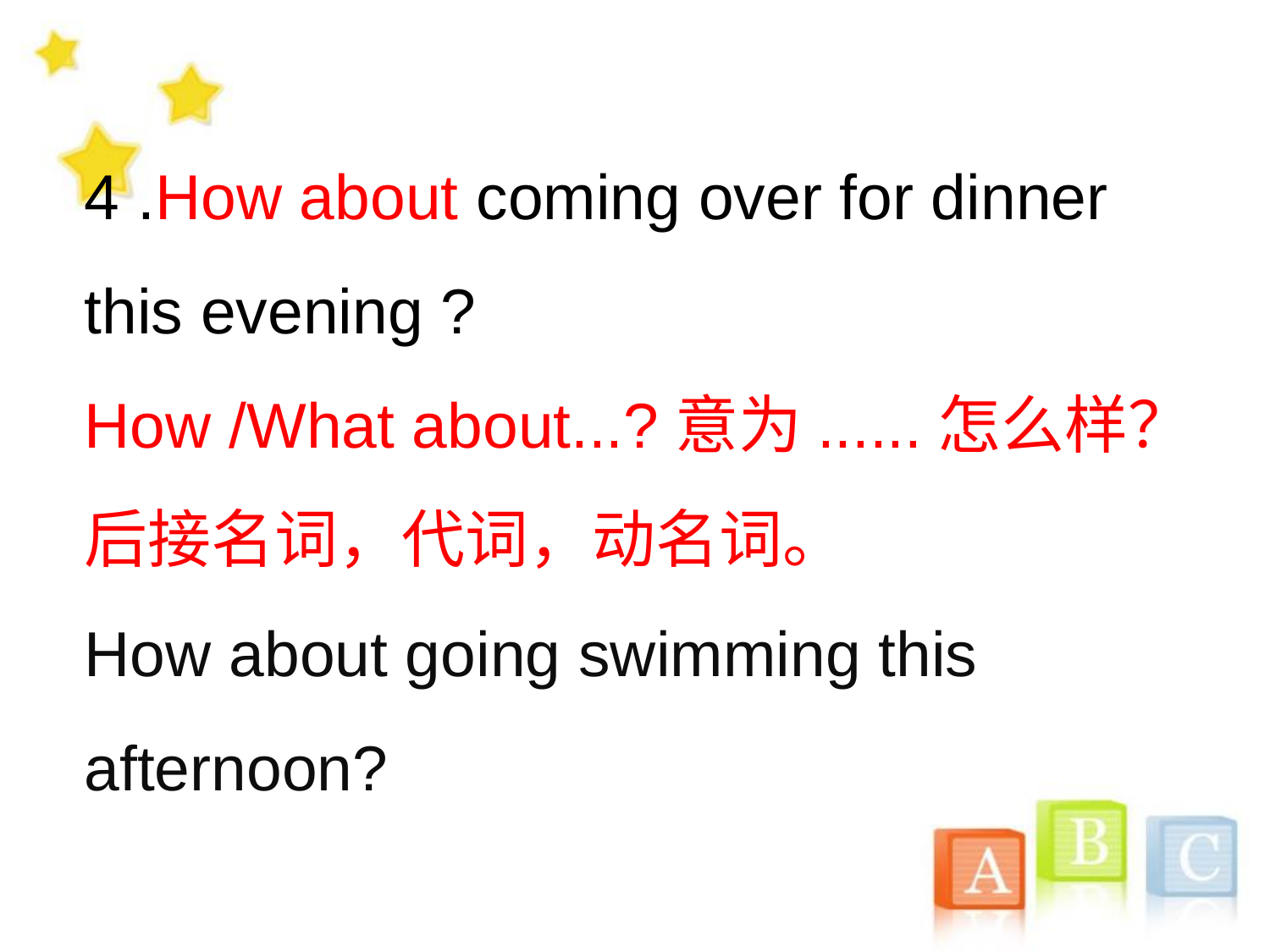

4 .How about coming over for dinner
this evening ?
How /What about...?意为......怎么样？
后接名词，代词，动名词。
How about going swimming this
afternoon?